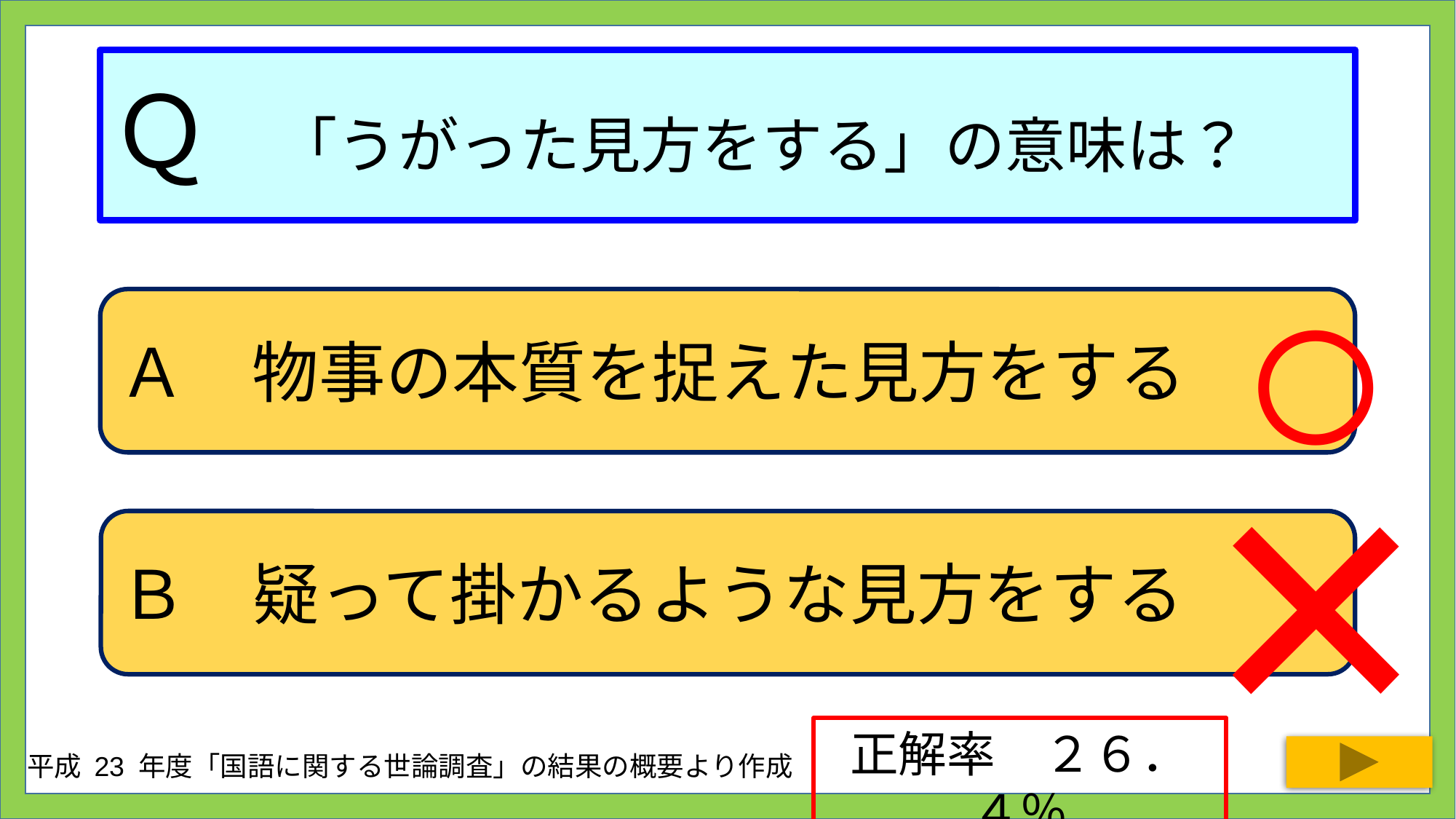

# Ｑ　「うがった見方をする」の意味は？
○
Ａ　物事の本質を捉えた見方をする
×
Ｂ　疑って掛かるような見方をする
正解率　２６．４％

平成 23 年度「国語に関する世論調査」の結果の概要より作成